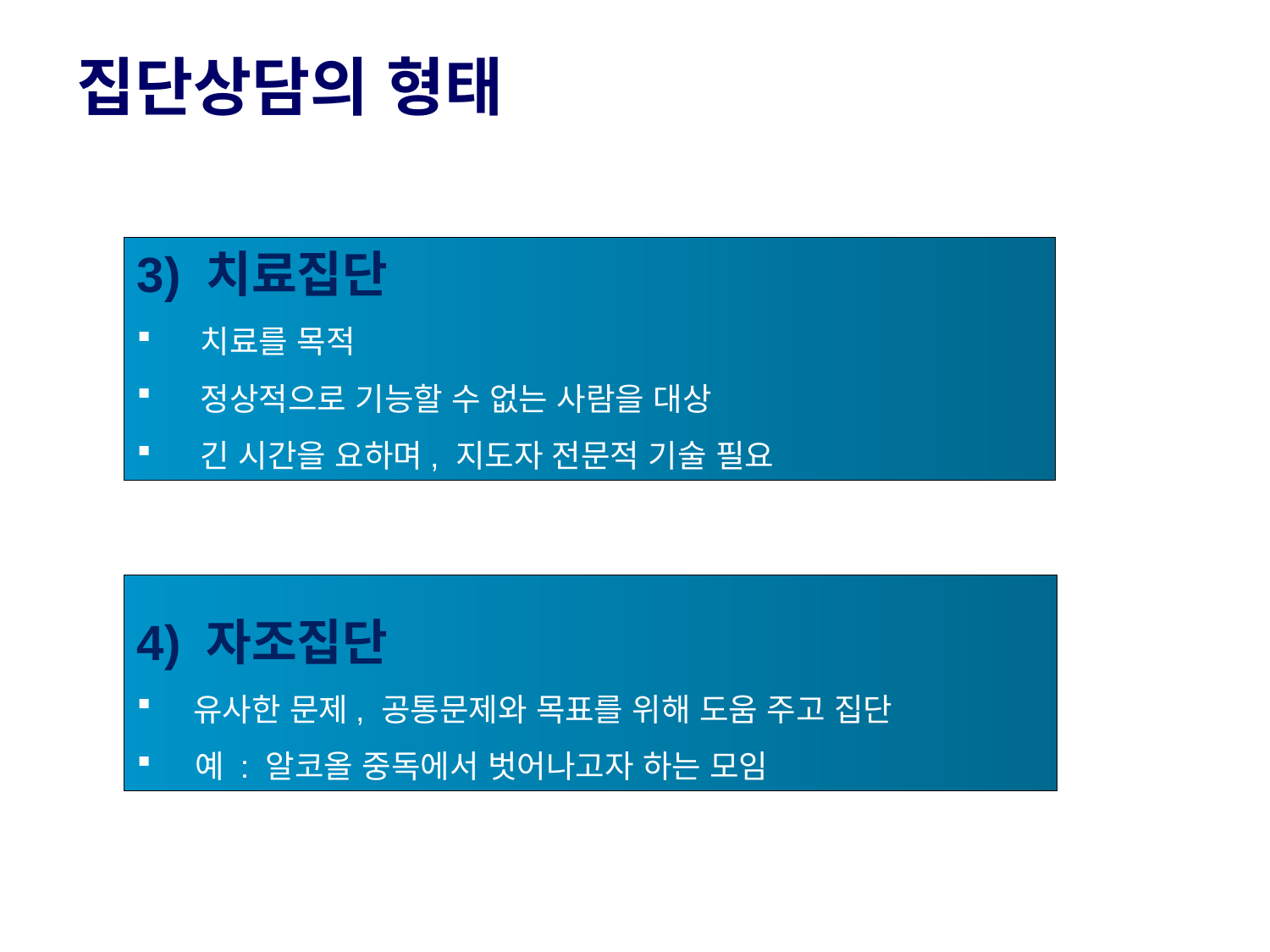

집단상담의 형태

3) 치료집단
치료를 목적
정상적으로 기능할 수 없는 사람을 대상
긴 시간을 요하며, 지도자 전문적 기술 필요
4) 자조집단
 유사한 문제, 공통문제와 목표를 위해 도움 주고 집단
    예 : 알코올 중독에서 벗어나고자 하는 모임